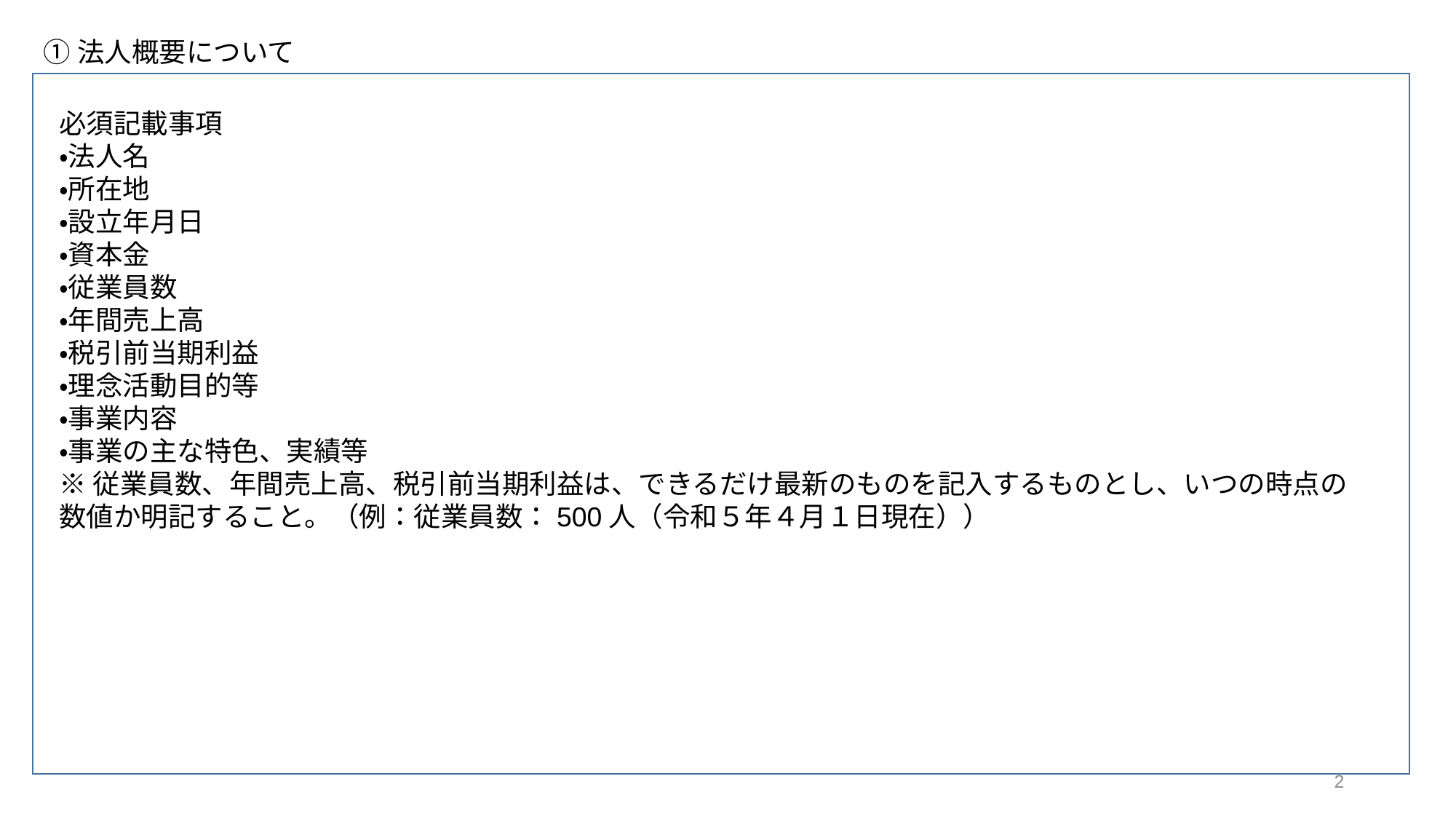

①法人概要について

必須記載事項
・法人名
・所在地
・設立年月日
・資本金
・従業員数
・年間売上高
・税引前当期利益
・理念活動目的等
・事業内容
・事業の主な特色、実績等
※従業員数、年間売上高、税引前当期利益は、できるだけ最新のものを記入するものとし、いつの時点の数値か明記すること。（例：従業員数：500人（令和５年４月１日現在））
2